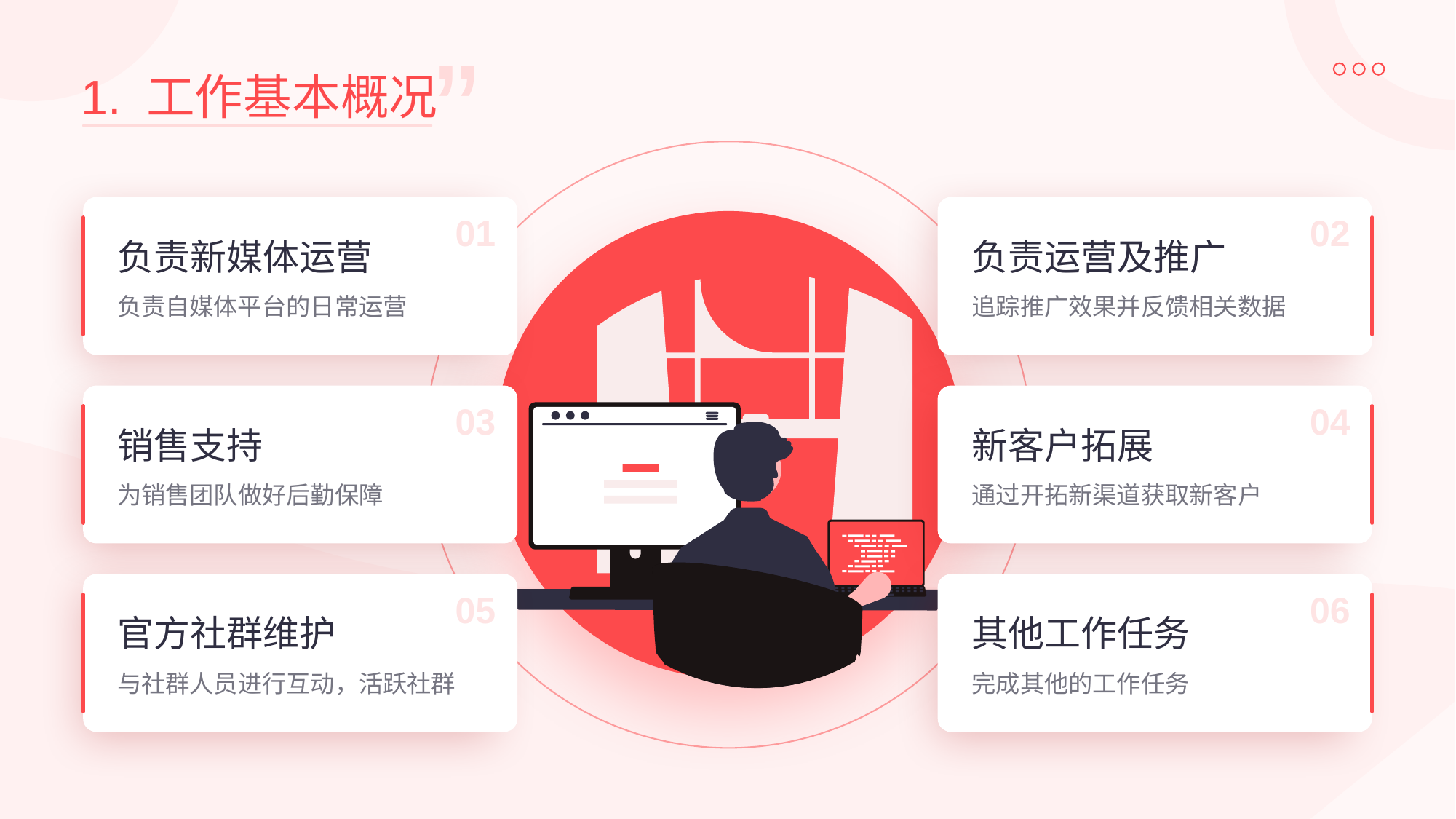

1. 工作基本概况

01
02
负责新媒体运营
负责运营及推广
负责自媒体平台的日常运营
追踪推广效果并反馈相关数据

03
04
销售支持
新客户拓展
为销售团队做好后勤保障
通过开拓新渠道获取新客户

05
06
官方社群维护
其他工作任务
与社群人员进行互动，活跃社群
完成其他的工作任务